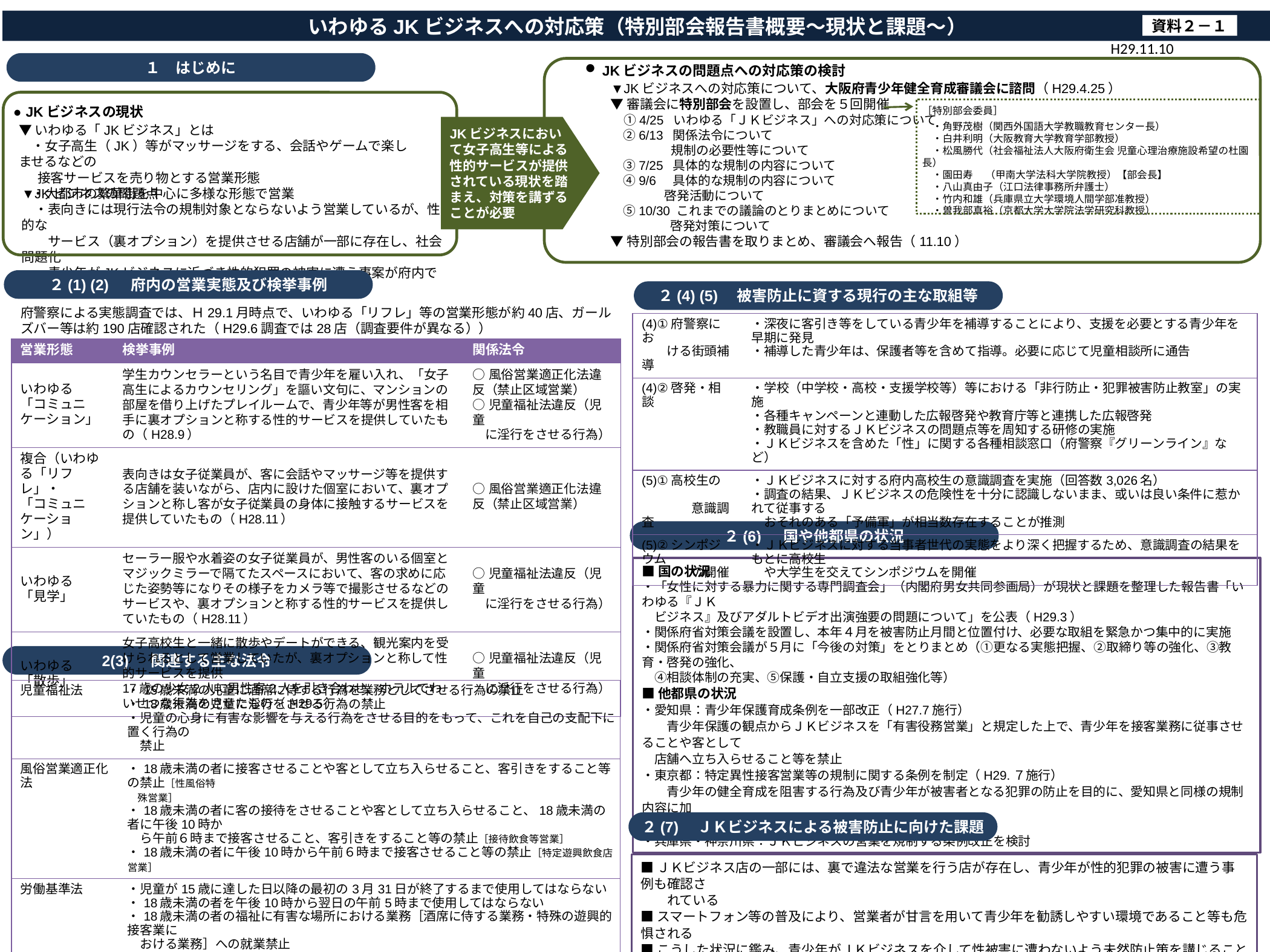

いわゆるJKビジネスへの対応策（特別部会報告書概要～現状と課題～）
資料２－１
H29.11.10
１　はじめに
JKビジネスの問題点への対応策の検討

▼JKビジネスへの対応策について、大阪府青少年健全育成審議会に諮問（H29.4.25）
▼審議会に特別部会を設置し、部会を５回開催
　①4/25  いわゆる「ＪＫビジネス」への対応策について
　②6/13  関係法令について
　　 　       規制の必要性等について
　③7/25  具体的な規制の内容について
　④9/6    具体的な規制の内容について
　　          啓発活動について
　⑤10/30 これまでの議論のとりまとめについて
 　　          啓発対策について
▼特別部会の報告書を取りまとめ、審議会へ報告（11.10）

［特別部会委員］
　・角野茂樹（関西外国語大学教職教育センター長）
　・白井利明（大阪教育大学教育学部教授）
　・松風勝代（社会福祉法人大阪府衛生会 児童心理治療施設希望の杜園長）
　・園田寿　 （甲南大学法科大学院教授）【部会長】
　・八山真由子（江口法律事務所弁護士）
　・竹内和雄（兵庫県立大学環境人間学部准教授）
　・曽我部真裕（京都大学大学院法学研究科教授）
JKビジネスにおいて女子高生等による性的サービスが提供されている現状を踏まえ、対策を講ずることが必要
▼いわゆる「JKビジネス」とは
　・女子高生（JK）等がマッサージをする、会話やゲームで楽しませるなどの
　  接客サービスを売り物とする営業形態
　・大都市の繁華街を中心に多様な形態で営業
● JKビジネスの現状

▼JKビジネスの問題点
　・表向きには現行法令の規制対象とならないよう営業しているが、性的な
　　サービス（裏オプション）を提供させる店舗が一部に存在し、社会問題化
　・青少年がJKビジネスに近づき性的犯罪の被害に遭う事案が府内でも発生
２(1) (2)　 府内の営業実態及び検挙事例
２(4) (5)　被害防止に資する現行の主な取組等
府警察による実態調査では、Ｈ29.1月時点で、いわゆる「リフレ」等の営業形態が約40店、ガールズバー等は約190店確認された（H29.6調査では28店（調査要件が異なる））
| (4)①府警察にお 　　ける街頭補導 | ・深夜に客引き等をしている青少年を補導することにより、支援を必要とする青少年を早期に発見 ・補導した青少年は、保護者等を含めて指導。必要に応じて児童相談所に通告 |
| --- | --- |
| (4)②啓発・相談 | ・学校（中学校・高校・支援学校等）等における「非行防止・犯罪被害防止教室」の実施 ・各種キャンペーンと連動した広報啓発や教育庁等と連携した広報啓発 ・教職員に対するＪＫビジネスの問題点等を周知する研修の実施 ・ＪＫビジネスを含めた「性」に関する各種相談窓口（府警察『グリーンライン』など） |
| (5)①高校生の　 　　　　意識調査 | ・ＪＫビジネスに対する府内高校生の意識調査を実施（回答数3,026名） ・調査の結果、ＪＫビジネスの危険性を十分に認識しないまま、或いは良い条件に惹かれて従事する 　おそれのある「予備軍」が相当数存在することが推測 |
| (5)②シンポジウム 　　　　の開催 | ・ＪＫビジネスに対する当事者世代の実態をより深く把握するため、意識調査の結果をもとに高校生 　や大学生を交えてシンポジウムを開催 |
| 営業形態 | 検挙事例 | 関係法令 |
| --- | --- | --- |
| いわゆる 「コミュニケーション」 | 学生カウンセラーという名目で青少年を雇い入れ、「女子高生によるカウンセリング」を謳い文句に、マンションの部屋を借り上げたプレイルームで、青少年等が男性客を相手に裏オプションと称する性的サービスを提供していたもの（H28.9） | ○風俗営業適正化法違反（禁止区域営業） ○児童福祉法違反（児童 　に淫行をさせる行為） |
| 複合（いわゆる「リフレ」・ 「コミュニケーション」） | 表向きは女子従業員が、客に会話やマッサージ等を提供する店舗を装いながら、店内に設けた個室において、裏オプションと称し客が女子従業員の身体に接触するサービスを提供していたもの（H28.11） | ○風俗営業適正化法違反（禁止区域営業） |
| いわゆる 「見学」 | セーラー服や水着姿の女子従業員が、男性客のいる個室とマジックミラーで隔てたスペースにおいて、客の求めに応じた姿勢等になりその様子をカメラ等で撮影させるなどのサービスや、裏オプションと称する性的サービスを提供していたもの（H28.11） | ○児童福祉法違反（児童 　に淫行をさせる行為） |
| いわゆる 「散歩」 | 女子高校生と一緒に散歩やデートができる、観光案内を受けられるとして営業していたが、裏オプションと称して性的サービスを提供 17歳の少女2人に男性客2人を引き合わせ、ホテルでわいせつな行為をさせたもの（H29.5） | ○児童福祉法違反（児童 　に淫行をさせる行為） |
２(6)　 国や他都県の状況
■国の状況
・「女性に対する暴力に関する専門調査会」（内閣府男女共同参画局）が現状と課題を整理した報告書「いわゆる『ＪＫ
　ビジネス』及びアダルトビデオ出演強要の問題について」を公表（H29.3）
・関係府省対策会議を設置し、本年４月を被害防止月間と位置付け、必要な取組を緊急かつ集中的に実施
・関係府省対策会議が５月に「今後の対策」をとりまとめ（①更なる実態把握、②取締り等の強化、③教育・啓発の強化、
　④相談体制の充実、⑤保護・自立支援の取組強化等）
■他都県の状況
・愛知県：青少年保護育成条例を一部改正（H27.7施行）
　　青少年保護の観点からＪＫビジネスを「有害役務営業」と規定した上で、青少年を接客業務に従事させることや客として
　店舗へ立ち入らせること等を禁止
・東京都：特定異性接客営業等の規制に関する条例を制定（H29.７施行）
　　青少年の健全育成を阻害する行為及び青少年が被害者となる犯罪の防止を目的に、愛知県と同様の規制内容に加
　え、一部の営業を除き、営業の届出や設置禁止区域等を規定
・兵庫県・神奈川県：ＪＫビジネスの営業を規制する条例改正を検討
2(3)　 関連する主な法令
| 児童福祉法 | ・15歳未満の児童に酒席に侍する行為を業務としてさせる行為の禁止 ・18歳未満の児童に淫行をさせる行為の禁止 ・児童の心身に有害な影響を与える行為をさせる目的をもって、これを自己の支配下に置く行為の 　禁止 |
| --- | --- |
| 風俗営業適正化法 | ・18歳未満の者に接客させることや客として立ち入らせること、客引きをすること等の禁止［性風俗特 　殊営業］ ・18歳未満の者に客の接待をさせることや客として立ち入らせること、18歳未満の者に午後10時か 　ら午前６時まで接客させること、客引きをすること等の禁止［接待飲食等営業］ ・18歳未満の者に午後10時から午前６時まで接客させること等の禁止［特定遊興飲食店営業］ |
| 労働基準法 | ・児童が15歳に達した日以降の最初の3月31日が終了するまで使用してはならない ・18歳未満の者を午後10時から翌日の午前5時まで使用してはならない ・18歳未満の者の福祉に有害な場所における業務［酒席に侍する業務・特殊の遊興的接客業に 　おける業務］への就業禁止 |
| 児童買春等禁止法 | ・何人も児童買春をしてはならない ・児童買春を周旋した者及び周旋をすることを業とした者の処罰 ・児童買春の周旋をする目的で、児童買春をするように勧誘した者の処罰 |
２(7)　ＪＫビジネスによる被害防止に向けた課題
■ＪＫビジネス店の一部には、裏で違法な営業を行う店が存在し、青少年が性的犯罪の被害に遭う事例も確認さ
　　れている
■スマートフォン等の普及により、営業者が甘言を用いて青少年を勧誘しやすい環境であること等も危惧される
■こうした状況に鑑み、青少年がＪＫビジネスを介して性被害に遭わないよう未然防止策を講じることが喫緊の課題